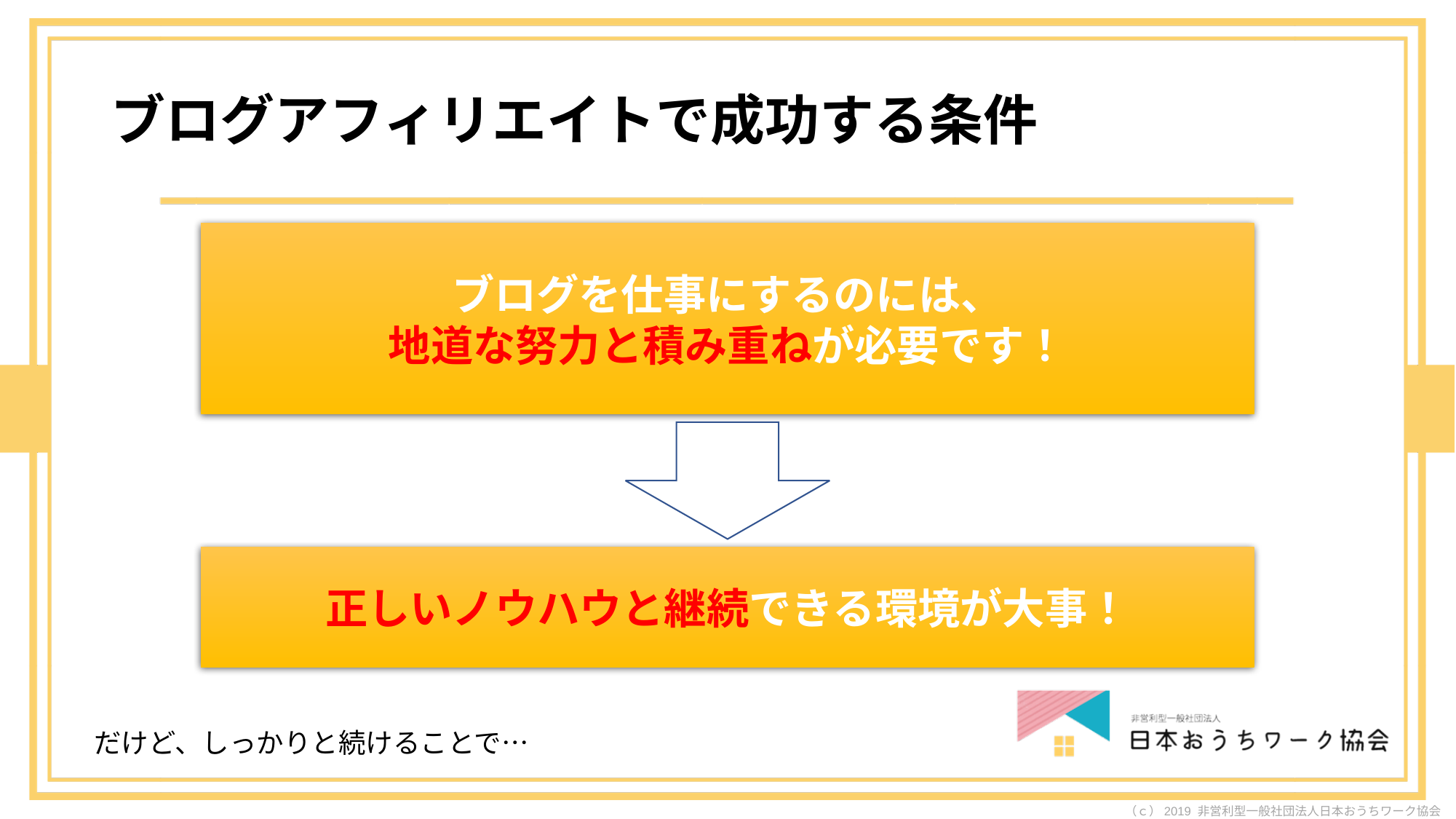

# ブログアフィリエイトで成功する条件
ブログを仕事にするのには、
地道な努力と積み重ねが必要です！

正しいノウハウと継続できる環境が大事！
だけど、しっかりと続けることで…